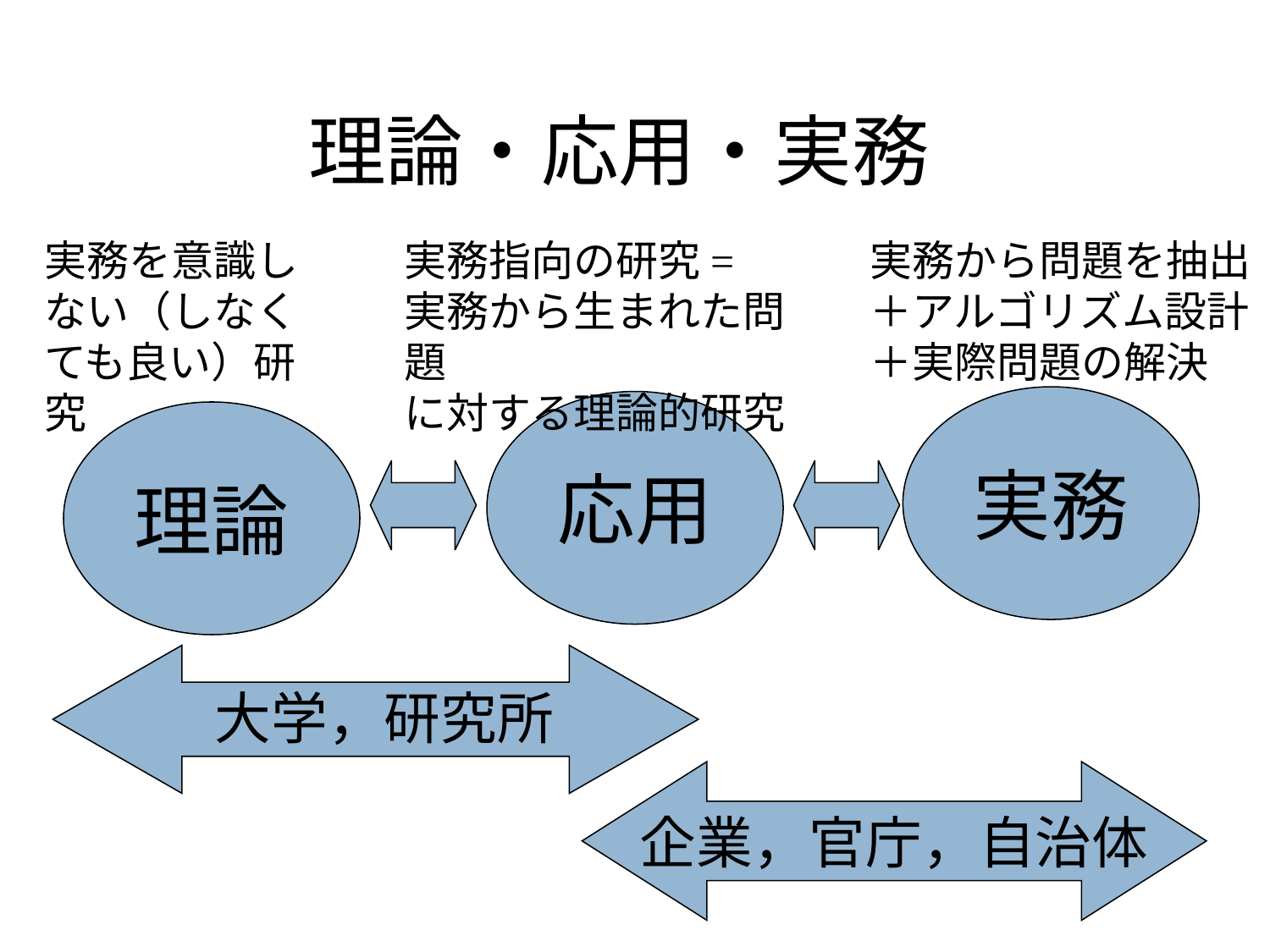

# 理論・応用・実務
実務を意識しない（しなくても良い）研究
実務指向の研究=
実務から生まれた問題
に対する理論的研究
実務から問題を抽出
＋アルゴリズム設計
＋実際問題の解決
実務
応用
理論

大学，研究所
企業，官庁，自治体